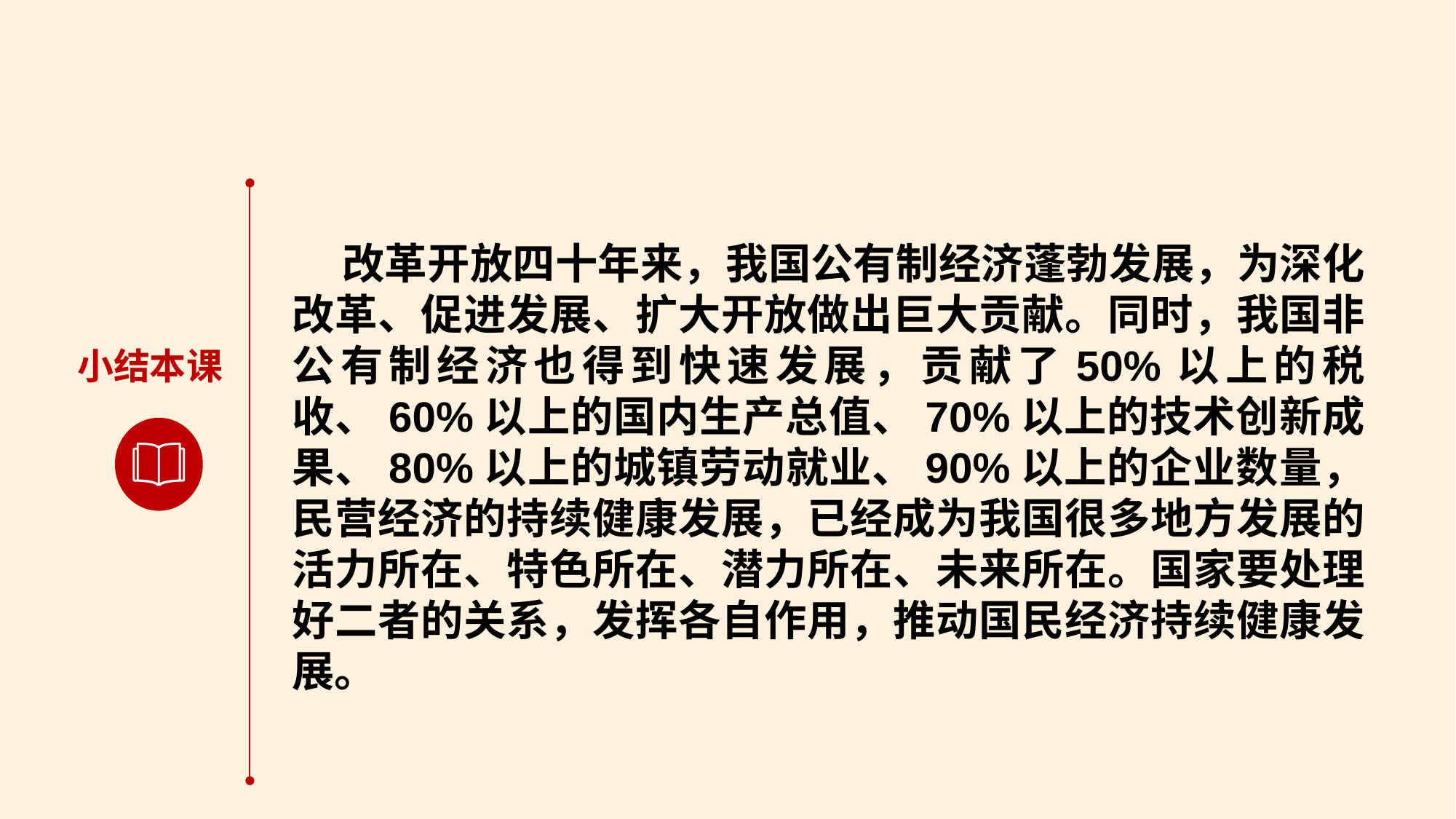

改革开放四十年来，我国公有制经济蓬勃发展，为深化改革、促进发展、扩大开放做出巨大贡献。同时，我国非公有制经济也得到快速发展，贡献了50%以上的税收、60%以上的国内生产总值、70%以上的技术创新成果、80%以上的城镇劳动就业、90%以上的企业数量，民营经济的持续健康发展，已经成为我国很多地方发展的活力所在、特色所在、潜力所在、未来所在。国家要处理好二者的关系，发挥各自作用，推动国民经济持续健康发展。
小结本课